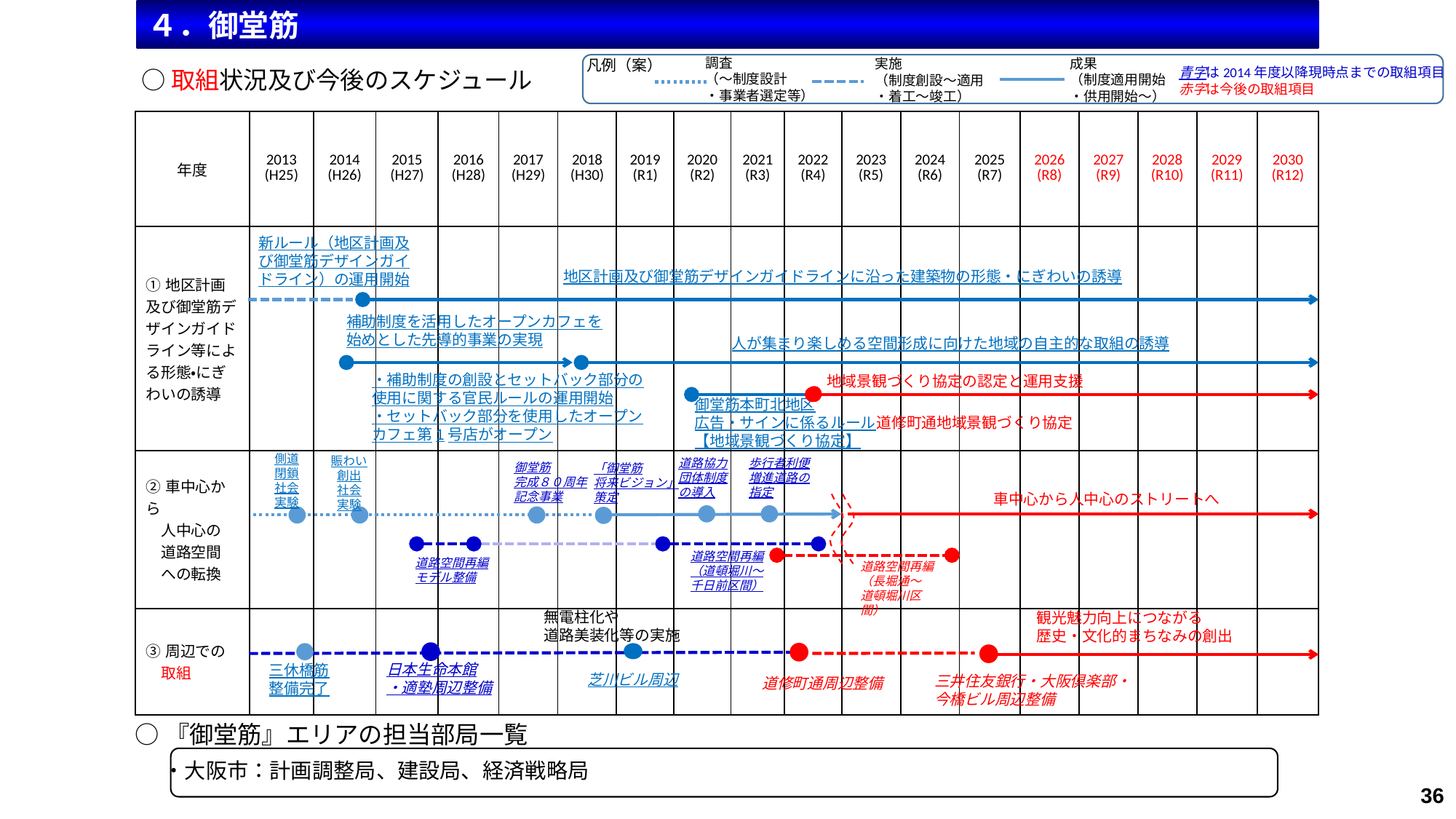

４．御堂筋
調査
（～制度設計
・事業者選定等）
成果
（制度適用開始
・供用開始～）
実施
（制度創設～適用
・着工～竣工）
凡例（案）

青字は2014年度以降現時点までの取組項目
赤字は今後の取組項目
○取組状況及び今後のスケジュール
| 年度 | 2013 (H25) | 2014 (H26) | 2015 (H27) | 2016 (H28) | 2017 (H29) | 2018 (H30) | 2019 (R1) | 2020 (R2) | 2021 (R3) | 2022 (R4) | 2023 (R5) | 2024 (R6) | 2025 (R7) | 2026 (R8) | 2027 (R9) | 2028 (R10) | 2029 (R11) | 2030 (R12) |
| --- | --- | --- | --- | --- | --- | --- | --- | --- | --- | --- | --- | --- | --- | --- | --- | --- | --- | --- |
| ①地区計画及び御堂筋デザインガイドライン等による形態・にぎわいの誘導 |  |  |  |  |  |  |  |  |  |  |  |  |  |  |  |  |  |  |
| ②車中心から 　人中心の 　道路空間 　への転換 |  |  |  |  |  |  |  |  |  |  |  |  |  |  |  |  |  |  |
| ③周辺での 　取組 |  |  |  |  |  |  |  |  |  |  |  |  |  |  |  |  |  |  |
新ルール（地区計画及び御堂筋デザインガイドライン）の運用開始
地区計画及び御堂筋デザインガイドラインに沿った建築物の形態・にぎわいの誘導
補助制度を活用したオープンカフェを
始めとした先導的事業の実現
人が集まり楽しめる空間形成に向けた地域の自主的な取組の誘導
・補助制度の創設とセットバック部分の
使用に関する官民ルールの運用開始
・セットバック部分を使用したオープン
カフェ第1号店がオープン
地域景観づくり協定の認定と運用支援

御堂筋本町北地区
広告・サインに係るルール
【地域景観づくり協定】
道修町通地域景観づくり協定
側道
閉鎖
社会
実験
賑わい
創出
社会
実験
歩行者利便増進道路の指定
道路協力団体制度の導入
御堂筋
完成８０周年
記念事業
「御堂筋
将来ビジョン」
策定
車中心から人中心のストリートへ

道路空間再編
（道頓堀川～千日前区間）
道路空間再編
モデル整備
道路空間再編
（長堀通～
道頓堀川区間）
無電柱化や
道路美装化等の実施
観光魅力向上につながる
歴史・文化的まちなみの創出

日本生命本館
・適塾周辺整備
三休橋筋
整備完了
芝川ビル周辺
三井住友銀行・大阪倶楽部・
今橋ビル周辺整備
道修町通周辺整備
○『御堂筋』エリアの担当部局一覧

・大阪市：計画調整局、建設局、経済戦略局

36